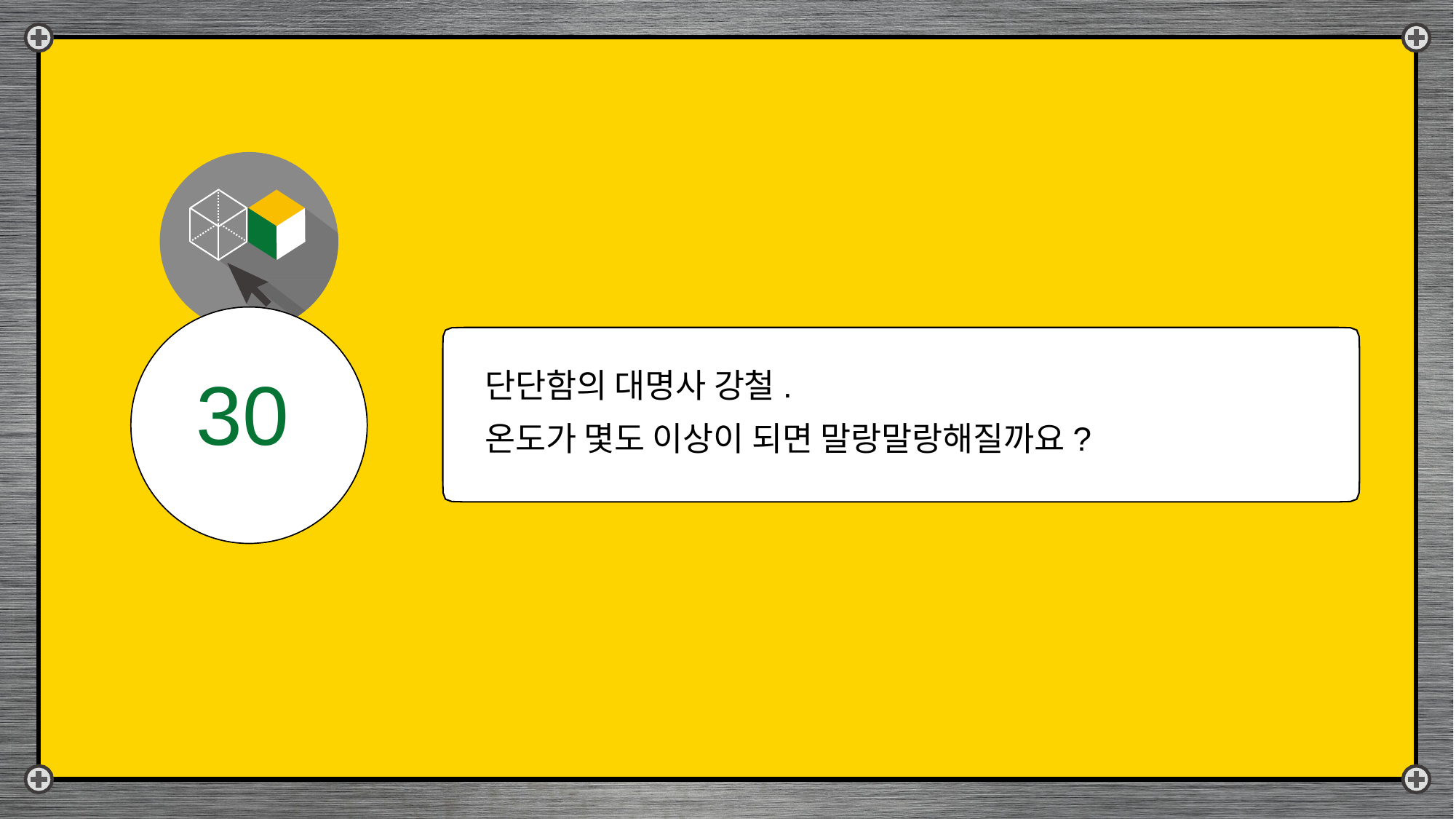

30
단단함의 대명사 강철.
온도가 몇도 이상이 되면 말랑말랑해질까요?